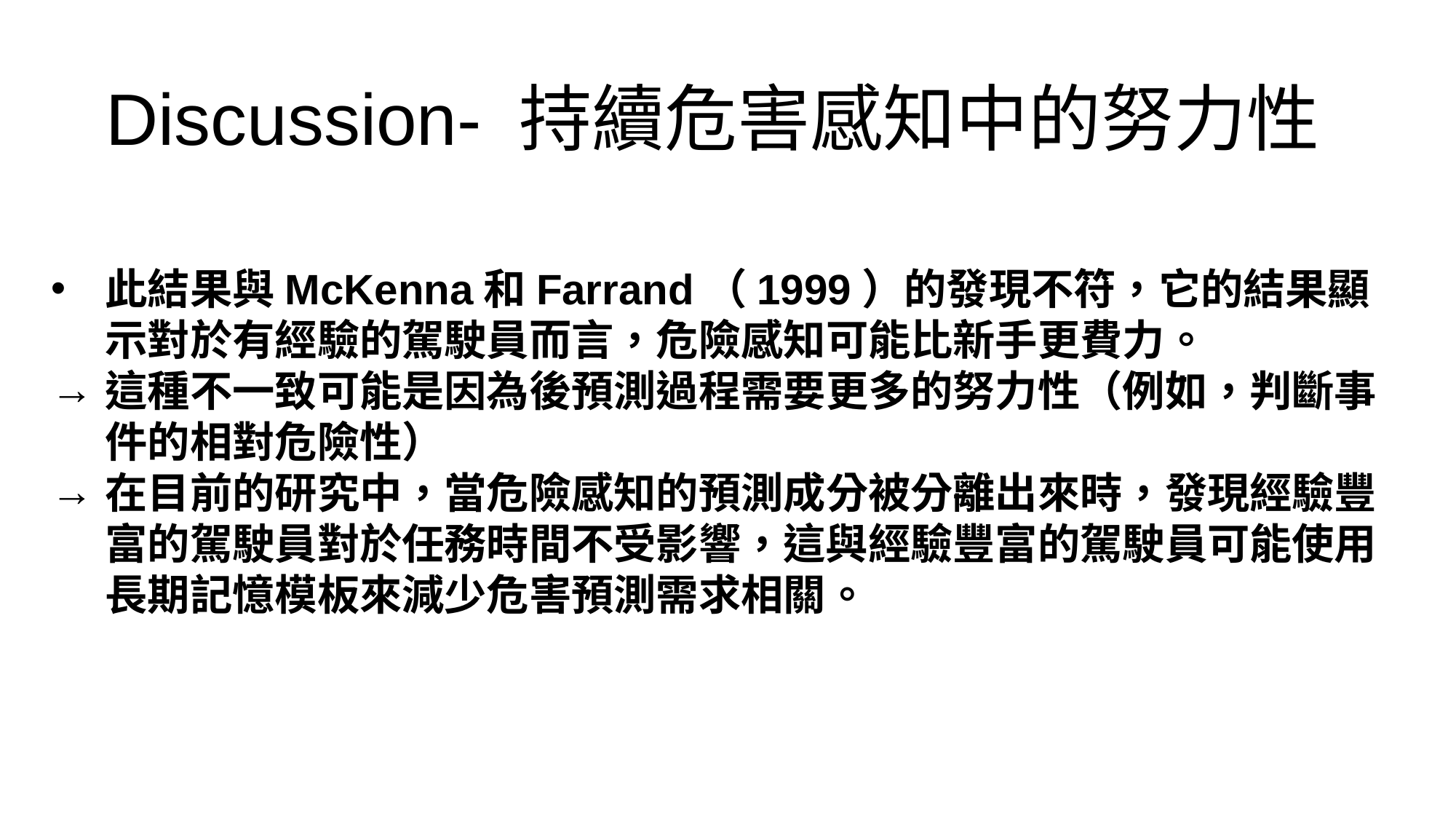

Discussion- 持續危害感知中的努力性
此結果與McKenna和Farrand（1999）的發現不符，它的結果顯示對於有經驗的駕駛員而言，危險感知可能比新手更費力。
這種不一致可能是因為後預測過程需要更多的努力性（例如，判斷事件的相對危險性）
在目前的研究中，當危險感知的預測成分被分離出來時，發現經驗豐富的駕駛員對於任務時間不受影響，這與經驗豐富的駕駛員可能使用長期記憶模板來減少危害預測需求相關。